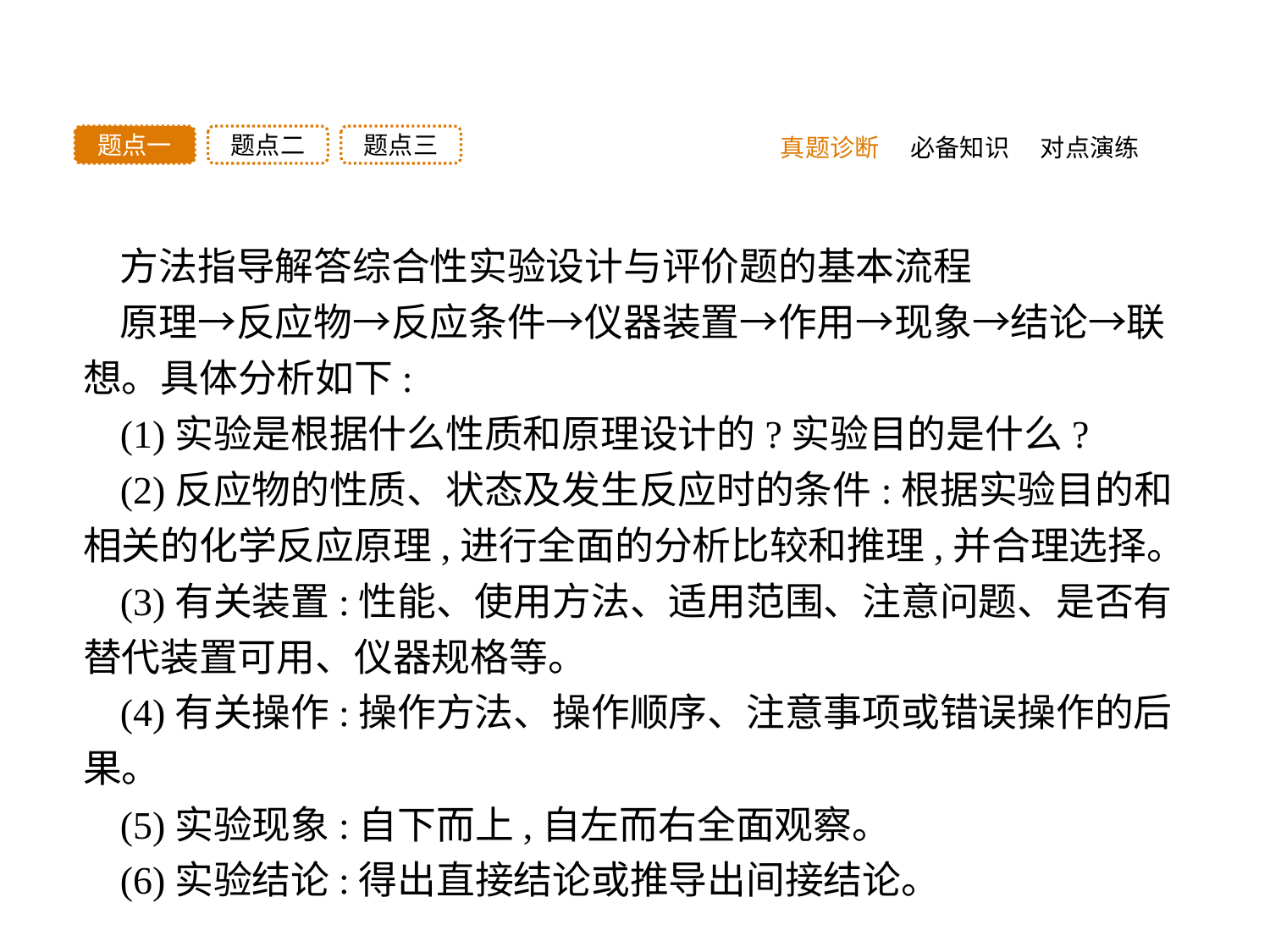

题点三
题点二
题点一
真题诊断
必备知识
对点演练
方法指导解答综合性实验设计与评价题的基本流程
原理→反应物→反应条件→仪器装置→作用→现象→结论→联想。具体分析如下:
(1)实验是根据什么性质和原理设计的?实验目的是什么?
(2)反应物的性质、状态及发生反应时的条件:根据实验目的和相关的化学反应原理,进行全面的分析比较和推理,并合理选择。
(3)有关装置:性能、使用方法、适用范围、注意问题、是否有替代装置可用、仪器规格等。
(4)有关操作:操作方法、操作顺序、注意事项或错误操作的后果。
(5)实验现象:自下而上,自左而右全面观察。
(6)实验结论:得出直接结论或推导出间接结论。